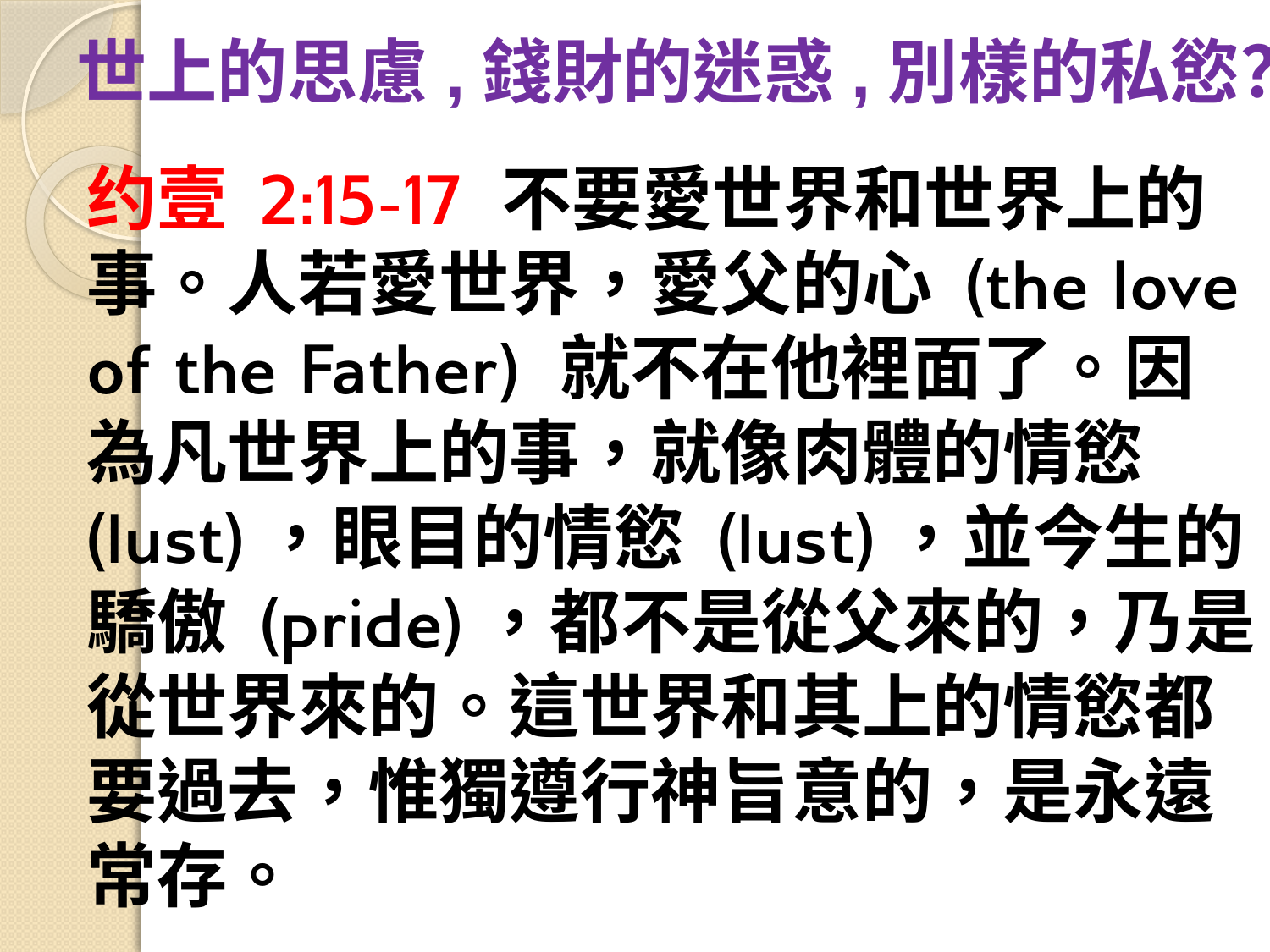

世上的思慮,錢財的迷惑,別樣的私慾？
约壹 2:15-17 不要愛世界和世界上的事。人若愛世界，愛父的心 (the love of the Father) 就不在他裡面了。因為凡世界上的事，就像肉體的情慾 (lust)，眼目的情慾 (lust)，並今生的驕傲 (pride)，都不是從父來的，乃是從世界來的。這世界和其上的情慾都要過去，惟獨遵行神旨意的，是永遠常存。